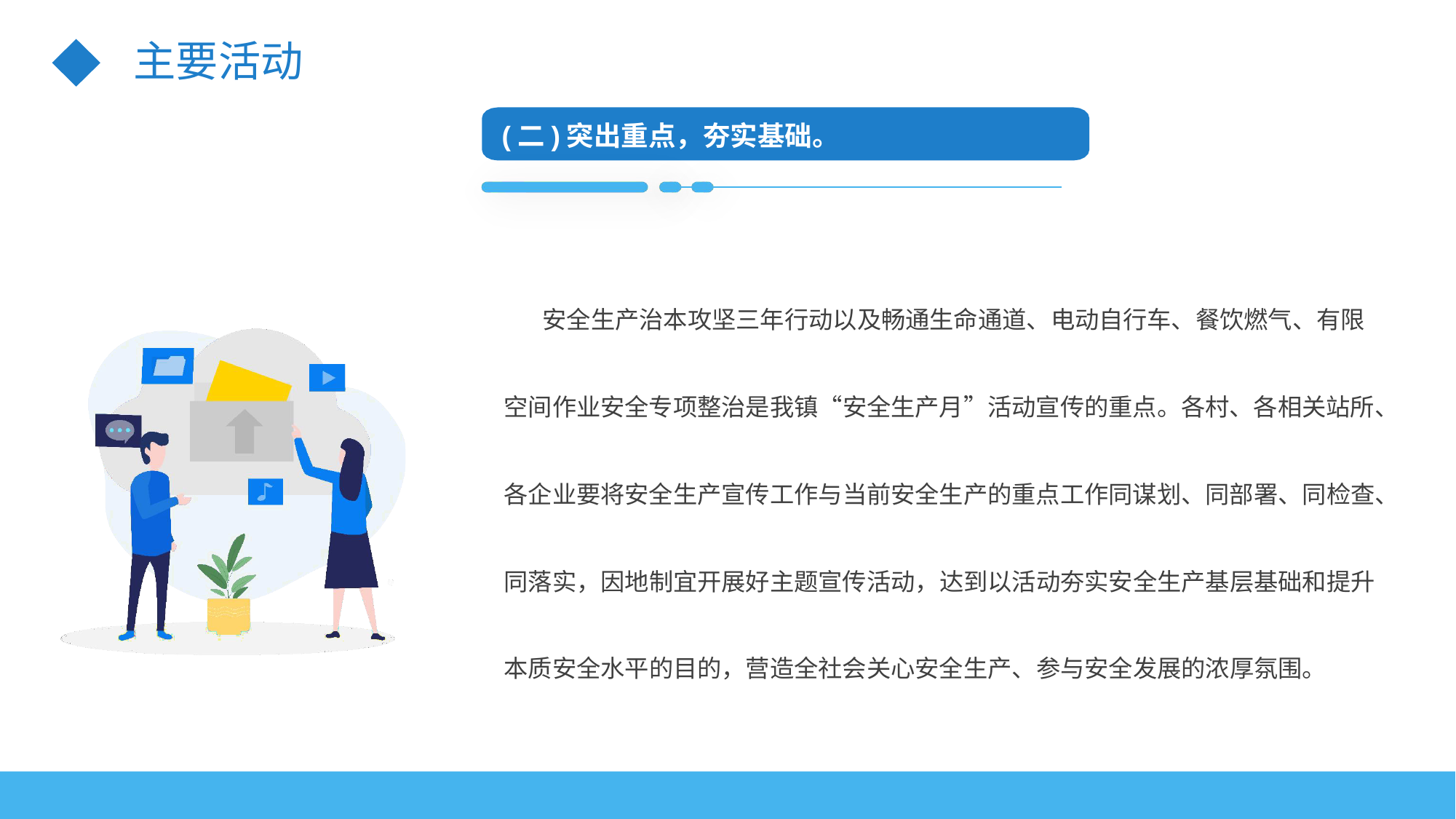

# 主要活动

(二)突出重点，夯实基础。

      安全生产治本攻坚三年行动以及畅通生命通道、电动自行车、餐饮燃气、有限空间作业安全专项整治是我镇“安全生产月”活动宣传的重点。各村、各相关站所、各企业要将安全生产宣传工作与当前安全生产的重点工作同谋划、同部署、同检查、同落实，因地制宜开展好主题宣传活动，达到以活动夯实安全生产基层基础和提升本质安全水平的目的，营造全社会关心安全生产、参与安全发展的浓厚氛围。